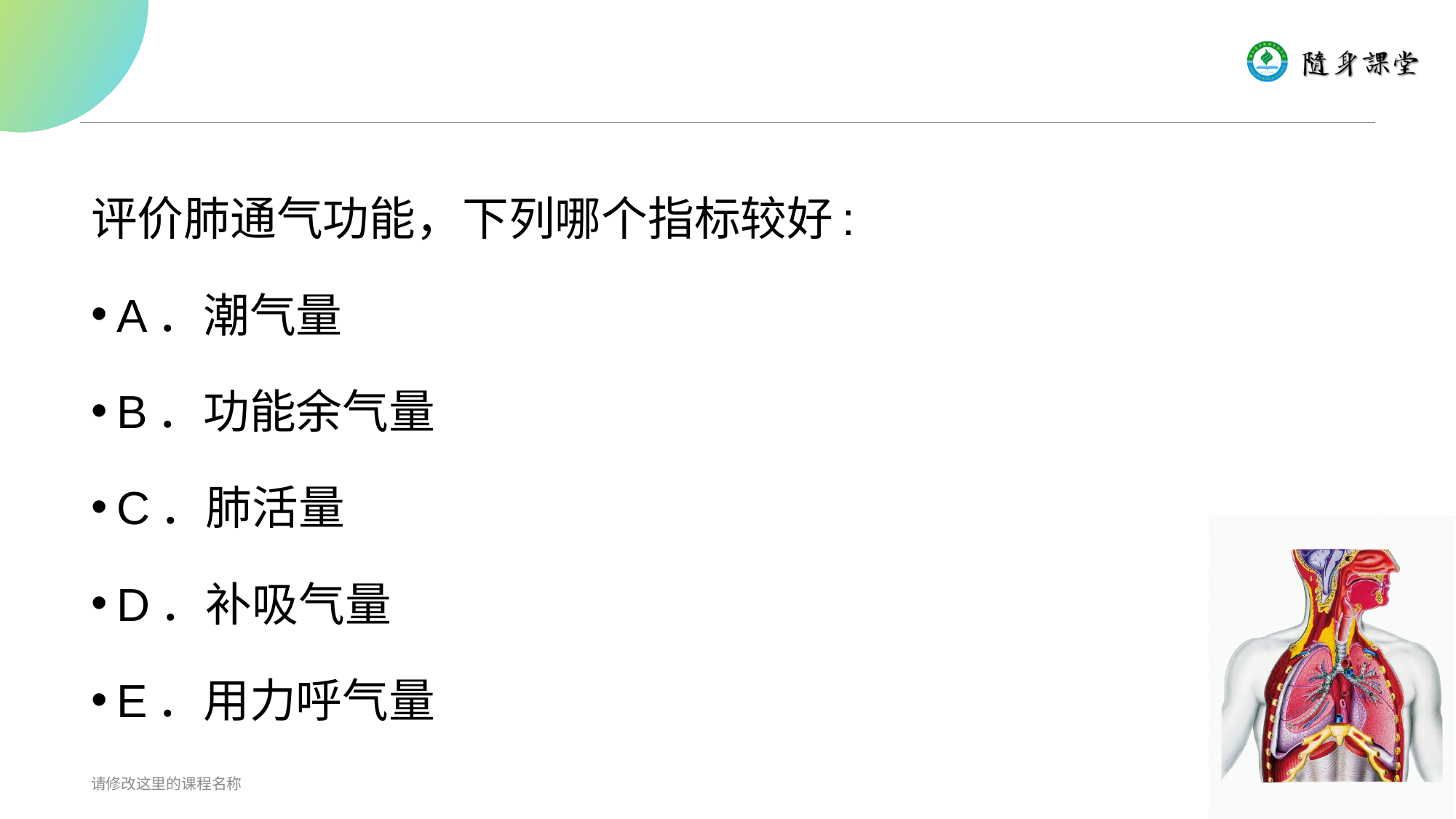

#
评价肺通气功能，下列哪个指标较好:
A．潮气量
B．功能余气量
C．肺活量
D．补吸气量
E．用力呼气量
请修改这里的课程名称
53